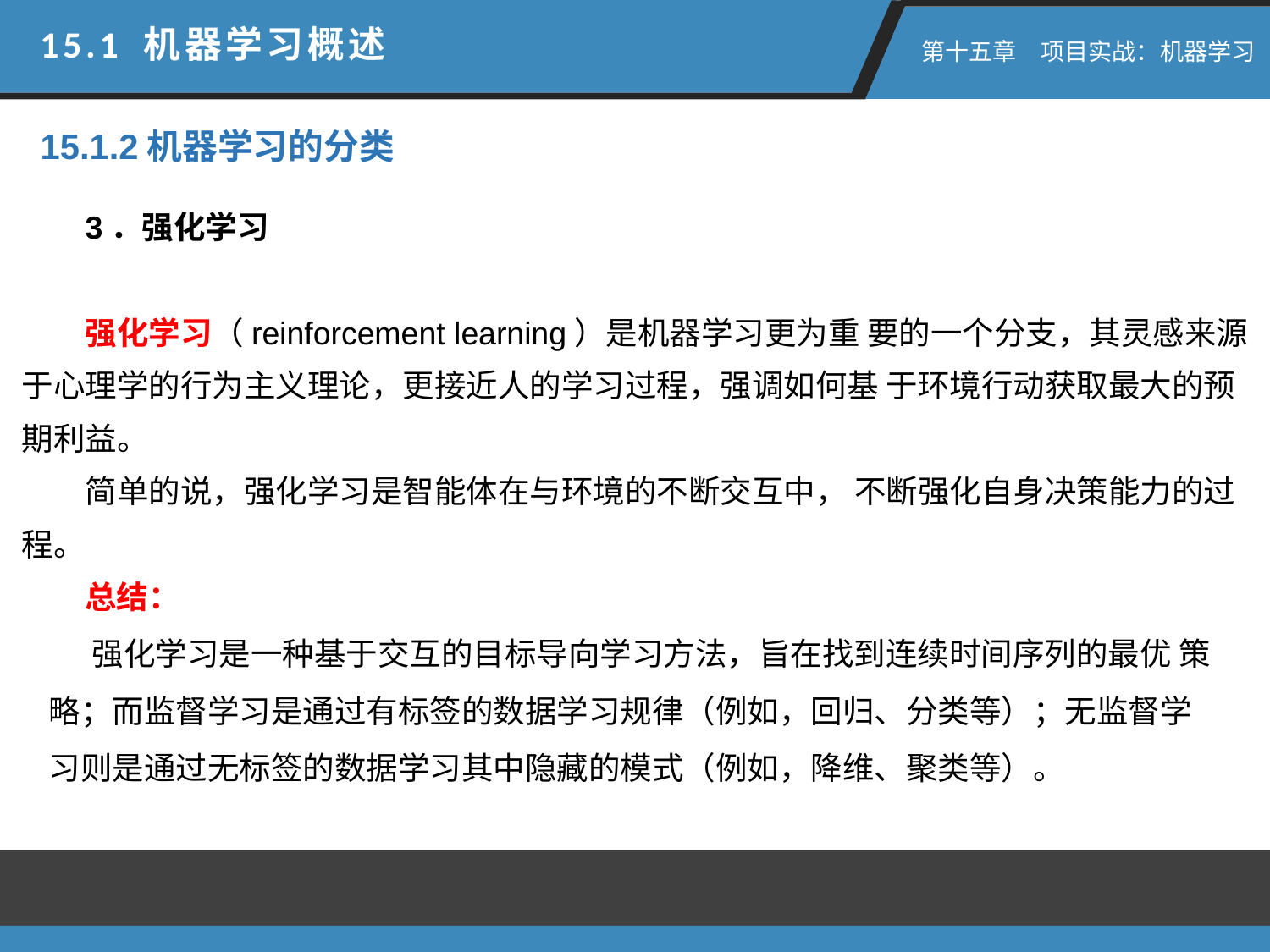

15.1 机器学习概述
  第十五章　项目实战：机器学习
15.1.2机器学习的分类
3．强化学习

强化学习（reinforcement learning）是机器学习更为重 要的一个分支，其灵感来源于心理学的行为主义理论，更接近人的学习过程，强调如何基 于环境行动获取最大的预期利益。
简单的说，强化学习是智能体在与环境的不断交互中， 不断强化自身决策能力的过程。
    总结：
     强化学习是一种基于交互的目标导向学习方法，旨在找到连续时间序列的最优 策略；而监督学习是通过有标签的数据学习规律（例如，回归、分类等）；无监督学习则是通过无标签的数据学习其中隐藏的模式（例如，降维、聚类等）。